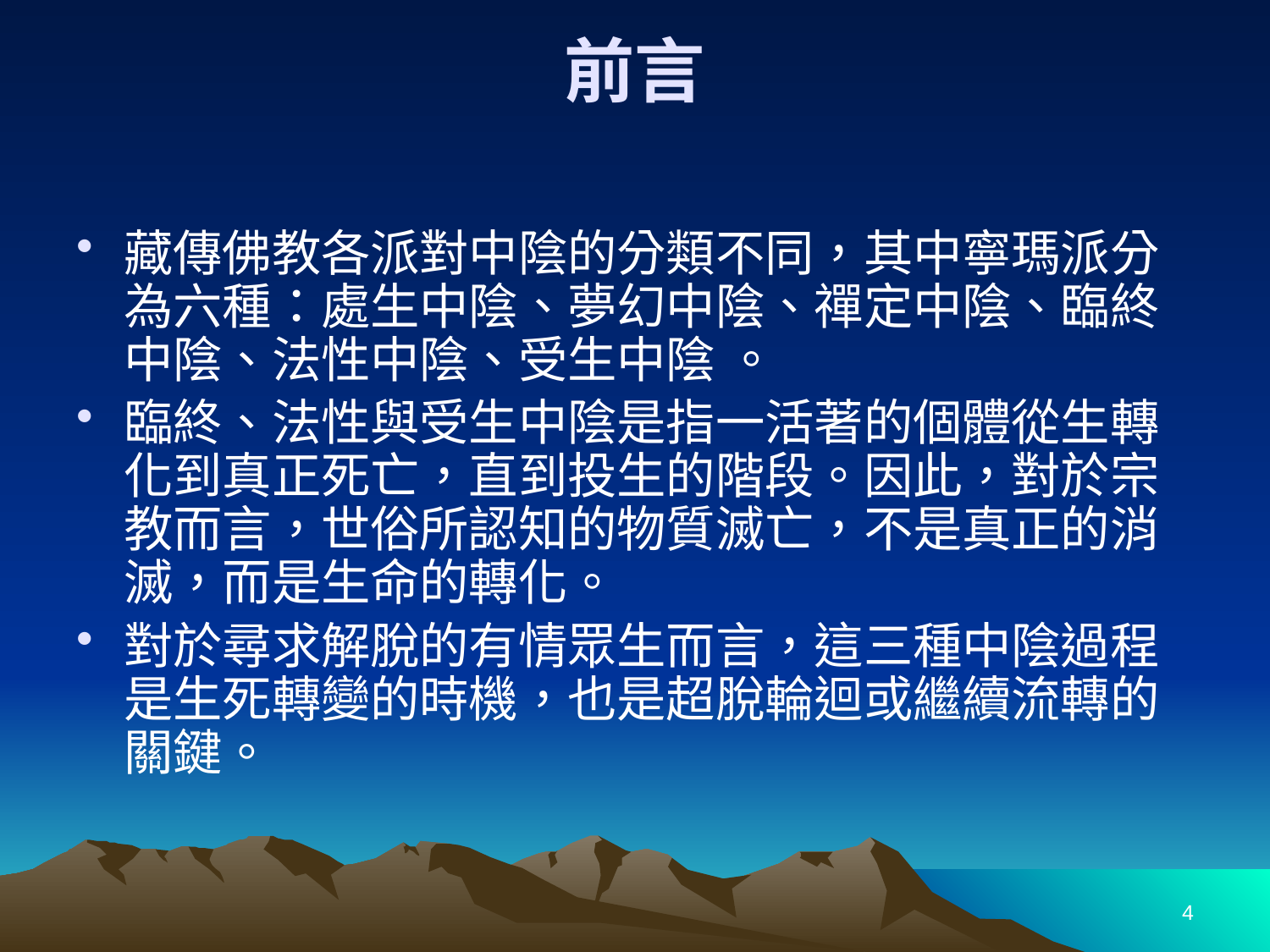

# 前言
藏傳佛教各派對中陰的分類不同，其中寧瑪派分為六種：處生中陰、夢幻中陰、禪定中陰、臨終中陰、法性中陰、受生中陰 。
臨終、法性與受生中陰是指一活著的個體從生轉化到真正死亡，直到投生的階段。因此，對於宗教而言，世俗所認知的物質滅亡，不是真正的消滅，而是生命的轉化。
對於尋求解脫的有情眾生而言，這三種中陰過程是生死轉變的時機，也是超脫輪迴或繼續流轉的關鍵。
4